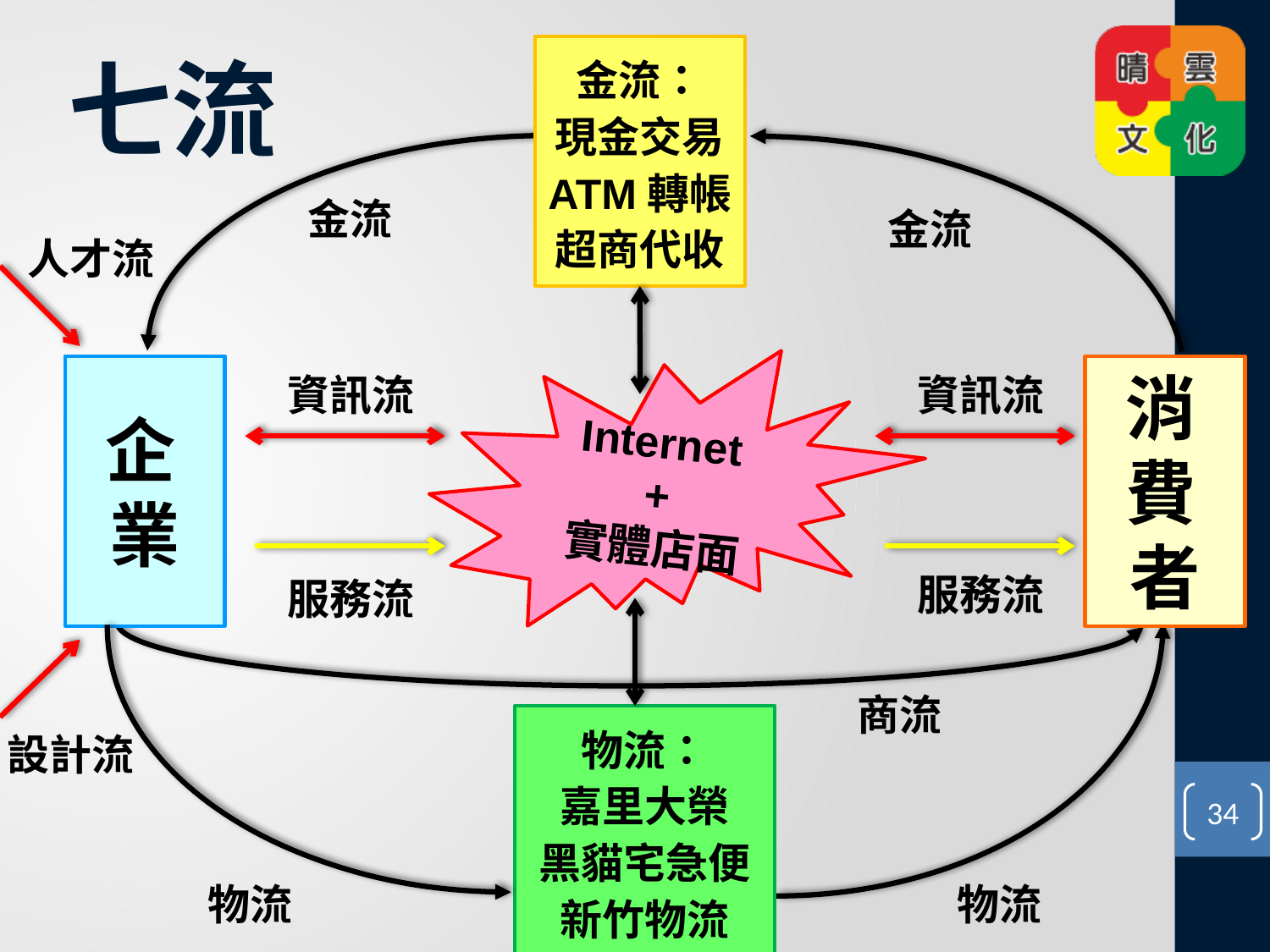

# 七流
金流：
現金交易
ATM轉帳
超商代收

金流
金流
人才流

Internet
+
實體店面
企業
消費者

資訊流
資訊流

服務流
服務流
商流
物流：
嘉里大榮
黑貓宅急便
新竹物流
設計流
34
物流
物流